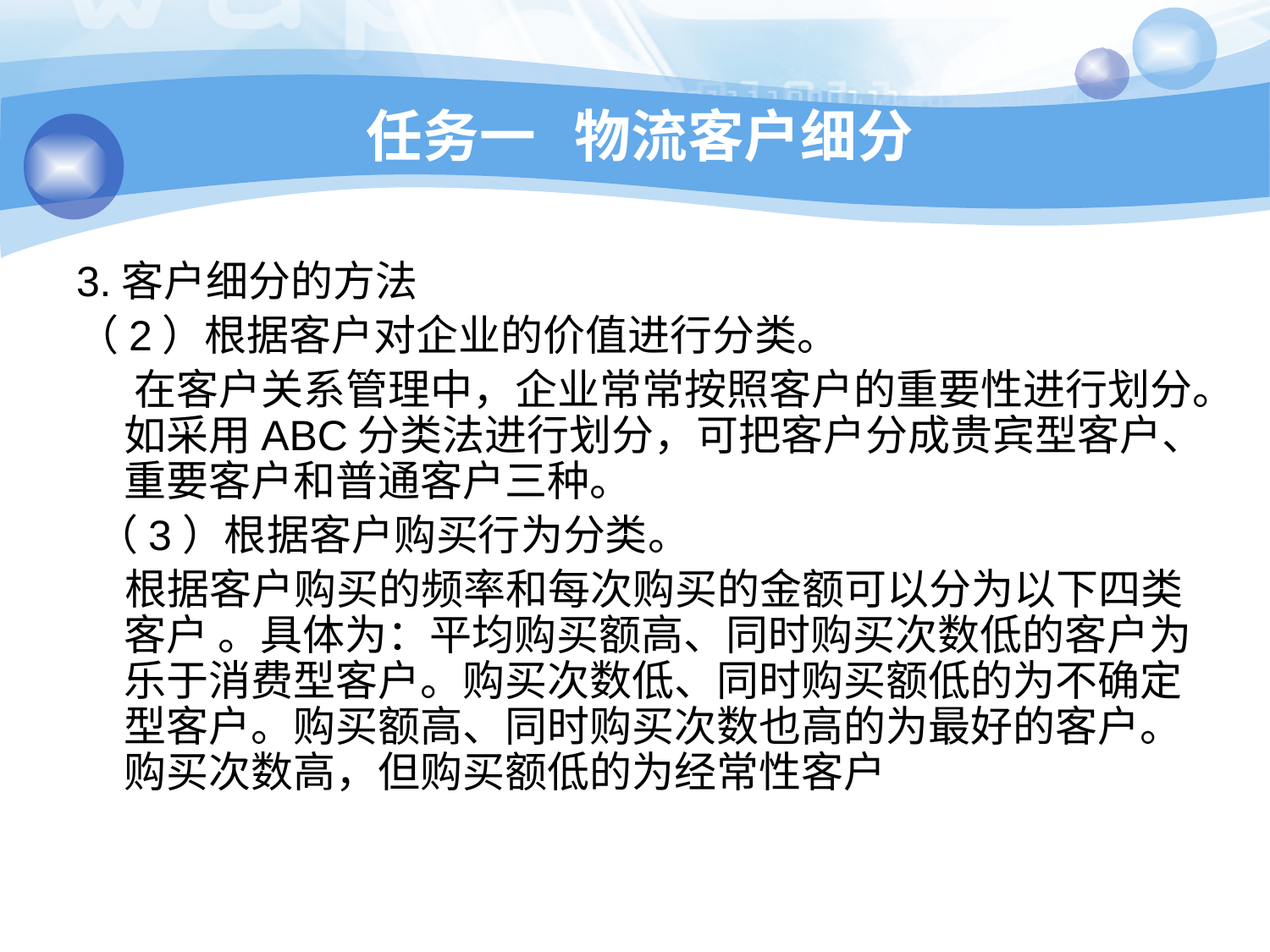

# 任务一   物流客户细分
3.客户细分的方法
（2）根据客户对企业的价值进行分类。
     在客户关系管理中，企业常常按照客户的重要性进行划分。如采用ABC分类法进行划分，可把客户分成贵宾型客户、重要客户和普通客户三种。
 （3）根据客户购买行为分类。
    根据客户购买的频率和每次购买的金额可以分为以下四类客户 。具体为：平均购买额高、同时购买次数低的客户为乐于消费型客户。购买次数低、同时购买额低的为不确定型客户。购买额高、同时购买次数也高的为最好的客户。购买次数高，但购买额低的为经常性客户